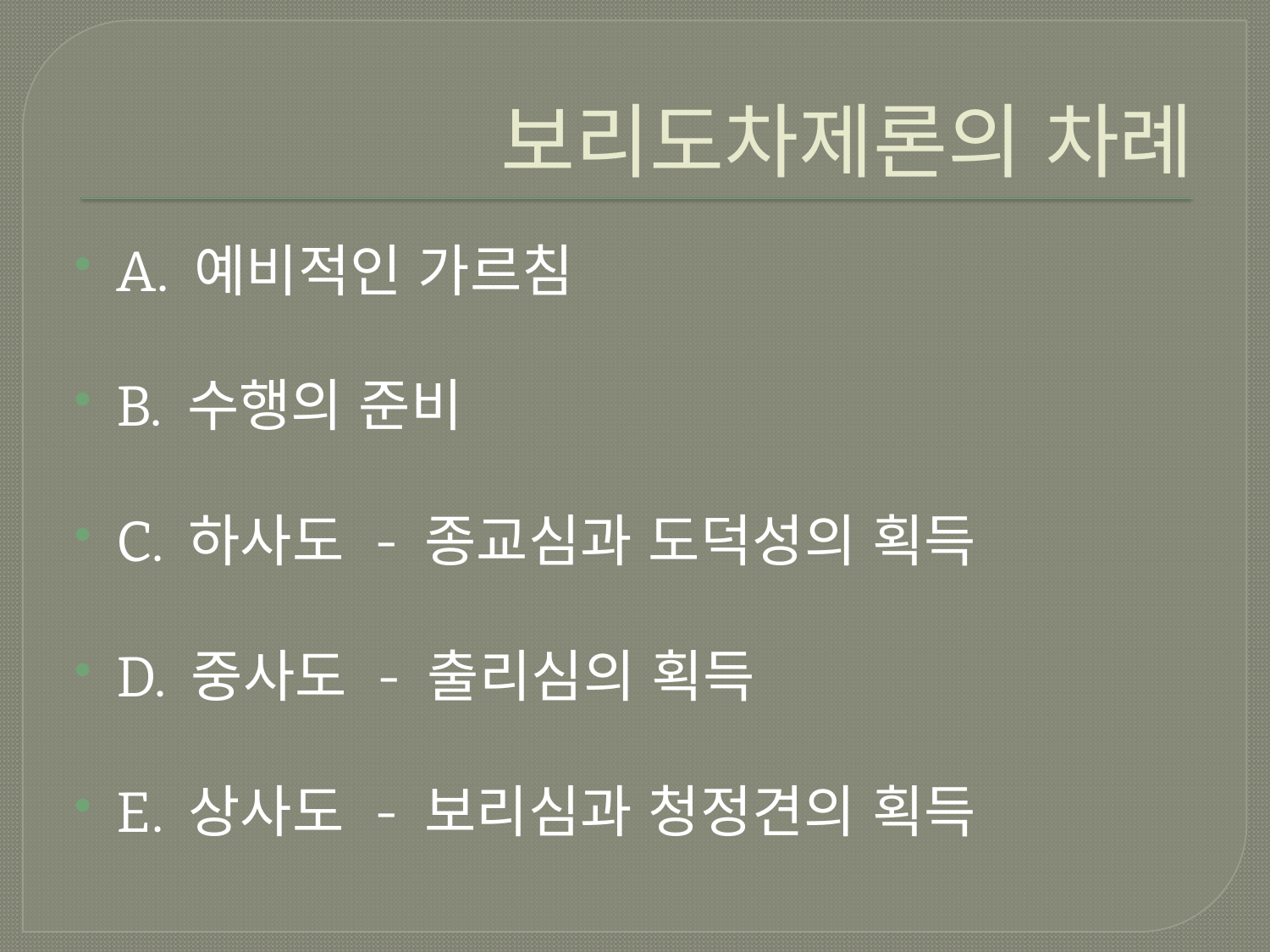

# 보리도차제론의 차례
A. 예비적인 가르침

B. 수행의 준비

C. 하사도 - 종교심과 도덕성의 획득

D. 중사도 - 출리심의 획득

E. 상사도 - 보리심과 청정견의 획득